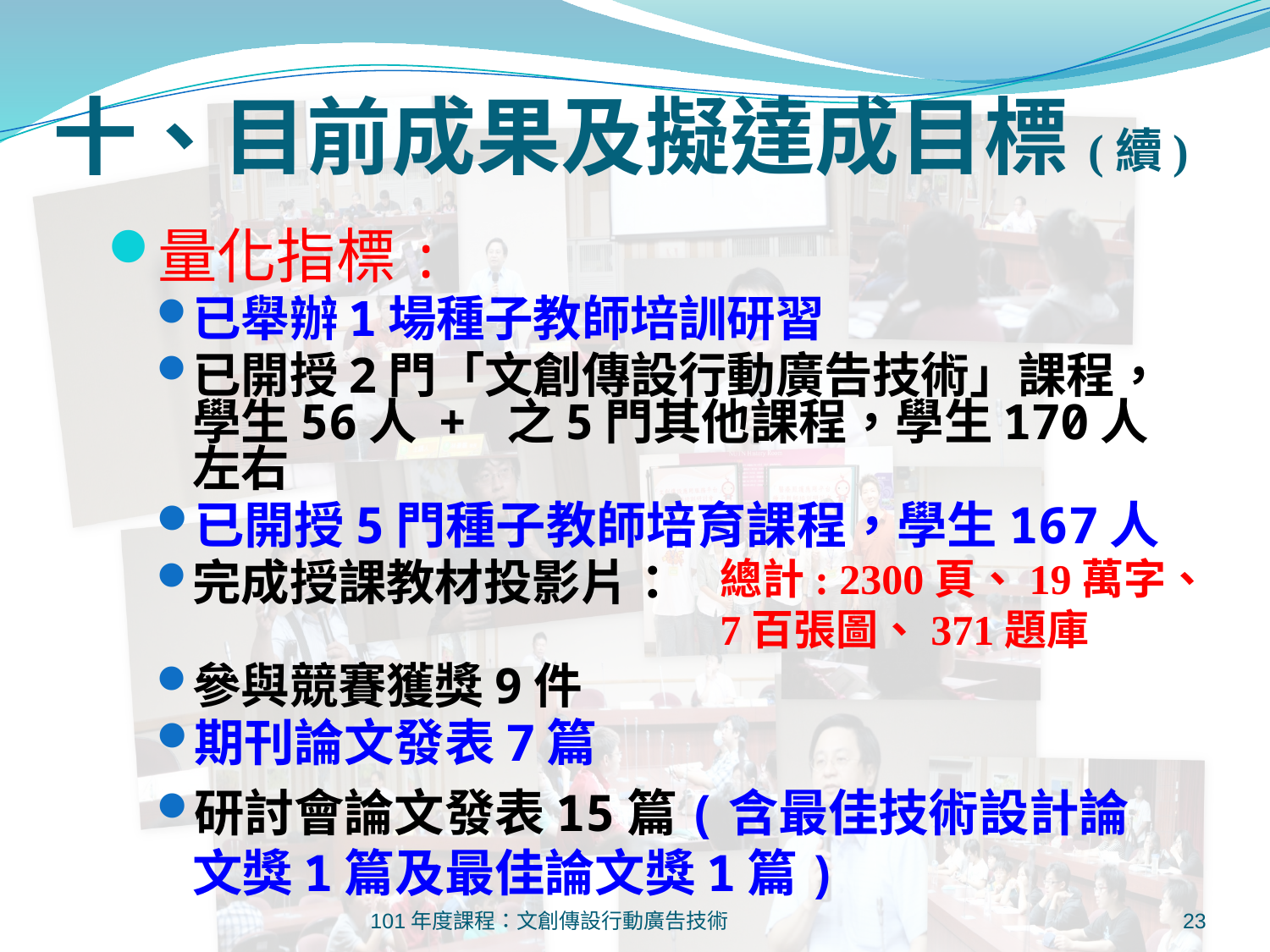

十、目前成果及擬達成目標(續)
量化指標:
已舉辦1場種子教師培訓研習
已開授2門「文創傳設行動廣告技術」課程，學生56人 + 之5門其他課程，學生170人左右
已開授5門種子教師培育課程，學生167人
完成授課教材投影片：
參與競賽獲獎9件
期刊論文發表7篇
研討會論文發表15篇(含最佳技術設計論文獎1篇及最佳論文獎1篇)

總計: 2300頁、19萬字、
7百張圖、371題庫
101年度課程：文創傳設行動廣告技術
23